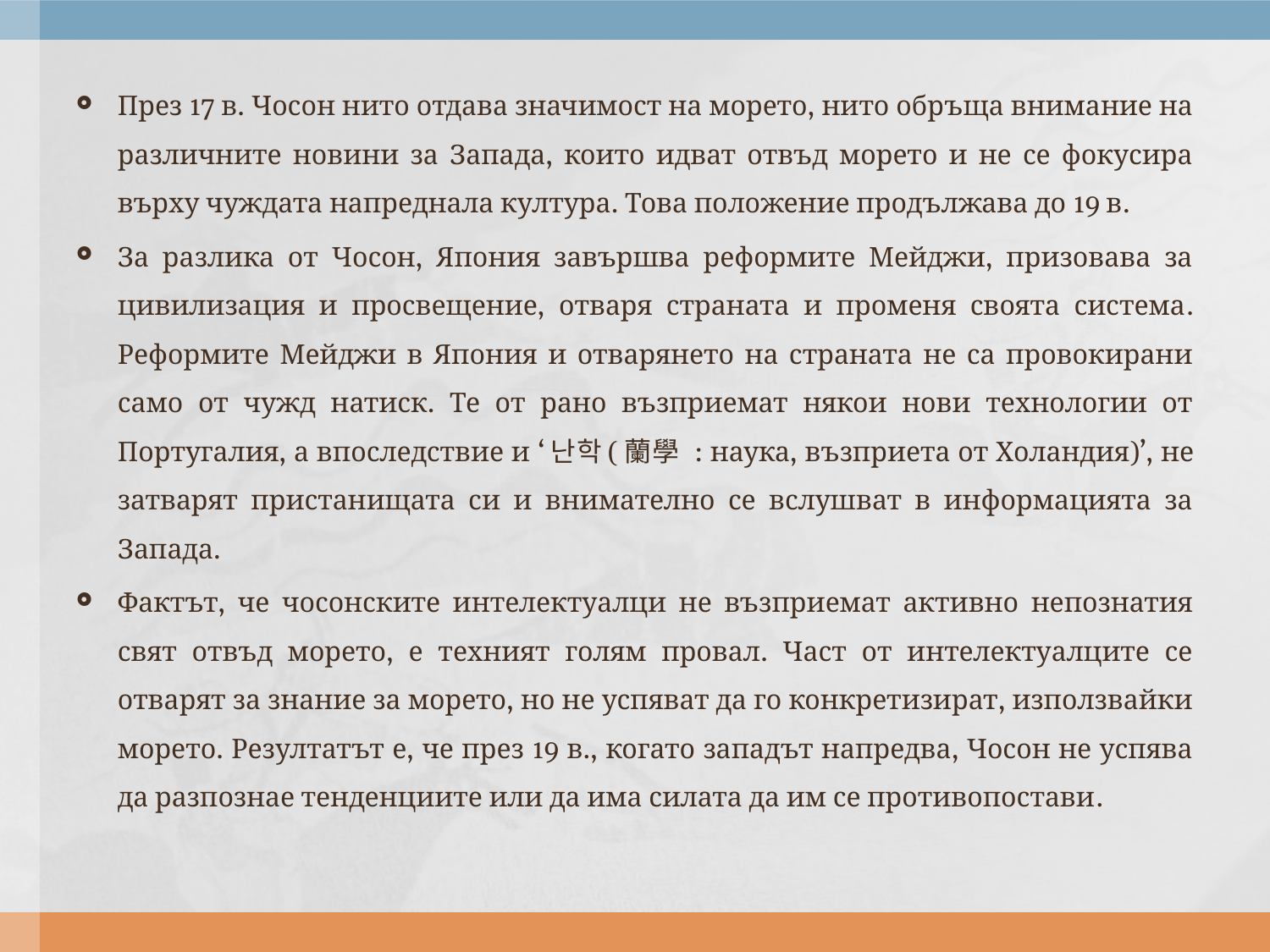

През 17 в. Чосон нито отдава значимост на морето, нито обръща внимание на различните новини за Запада, които идват отвъд морето и не се фокусира върху чуждата напреднала култура. Това положение продължава до 19 в.
За разлика от Чосон, Япония завършва реформите Мейджи, призовава за цивилизация и просвещение, отваря страната и променя своята система. Реформите Мейджи в Япония и отварянето на страната не са провокирани само от чужд натиск. Те от рано възприемат някои нови технологии от Португалия, а впоследствие и ‘난학(蘭學 : наука, възприета от Холандия)’, не затварят пристанищата си и внимателно се вслушват в информацията за Запада.
Фактът, че чосонските интелектуалци не възприемат активно непознатия свят отвъд морето, е техният голям провал. Част от интелектуалците се отварят за знание за морето, но не успяват да го конкретизират, използвайки морето. Резултатът е, че през 19 в., когато западът напредва, Чосон не успява да разпознае тенденциите или да има силата да им се противопостави.